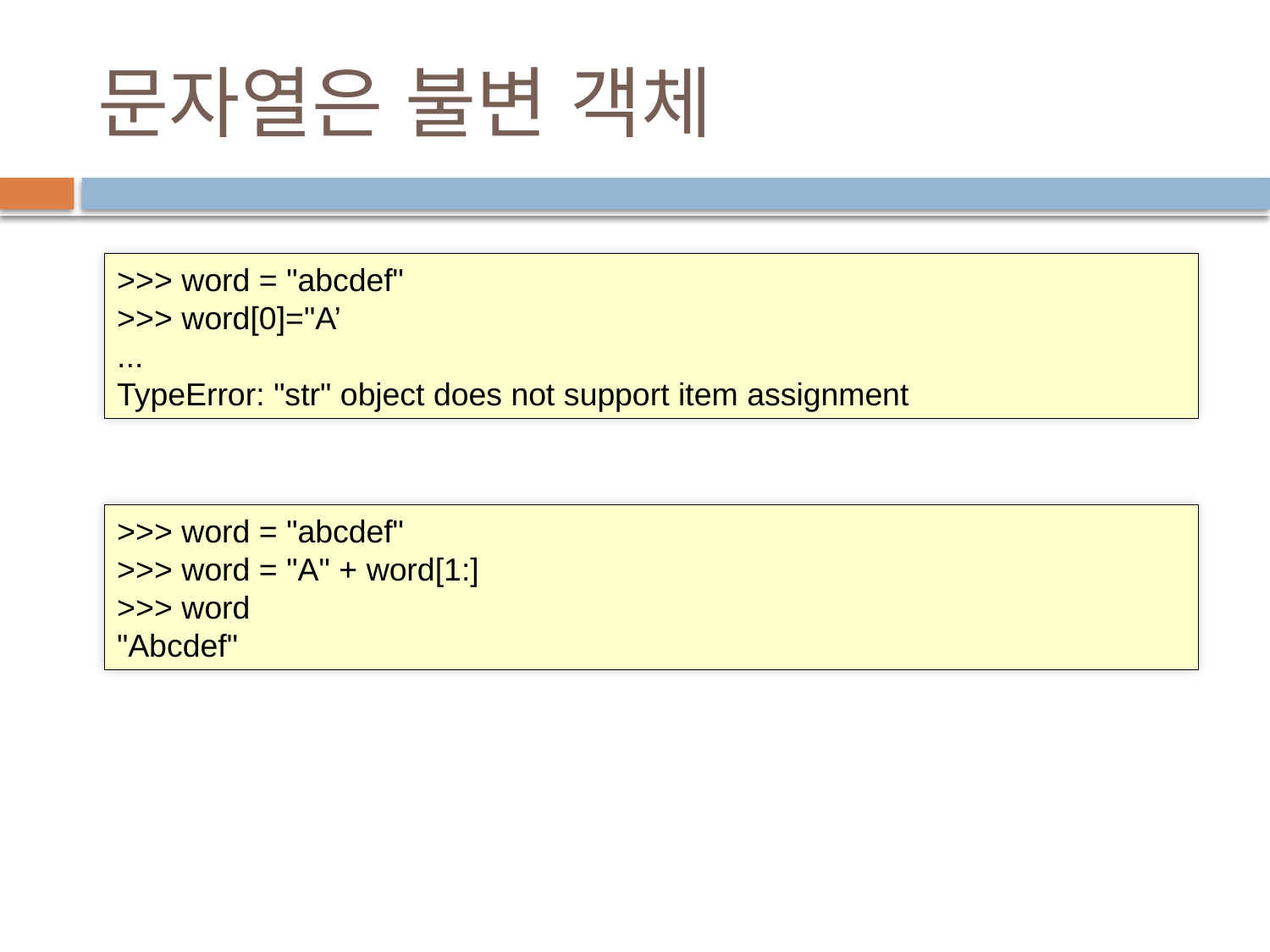

# 문자열은 불변 객체
>>> word = "abcdef"
>>> word[0]="A’
...
TypeError: "str" object does not support item assignment
>>> word = "abcdef"
>>> word = "A" + word[1:]
>>> word
"Abcdef"